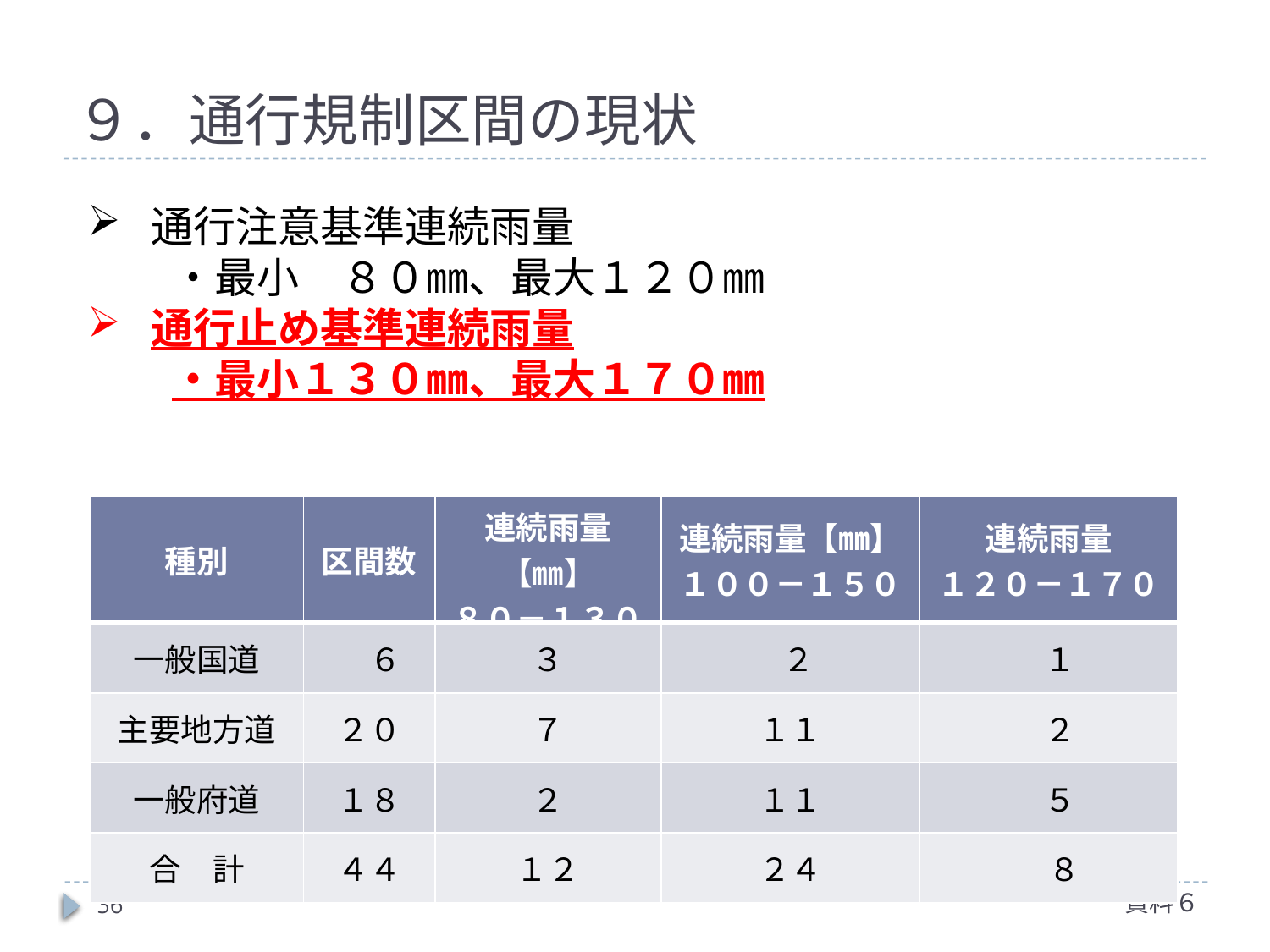

# ９．通行規制区間の現状
通行注意基準連続雨量
　　・最小　８０㎜、最大１２０㎜
通行止め基準連続雨量
　　・最小１３０㎜、最大１７０㎜
| 種別 | 区間数 | 連続雨量【㎜】 ８０－１３０ | 連続雨量【㎜】 １００－１５０ | 連続雨量 １２０－１７０ |
| --- | --- | --- | --- | --- |
| 一般国道 | ６ | ３ | ２ | １ |
| 主要地方道 | ２０ | ７ | １１ | ２ |
| 一般府道 | １８ | ２ | １１ | ５ |
| 合　計 | ４４ | １２ | ２４ | ８ |
資料６
36